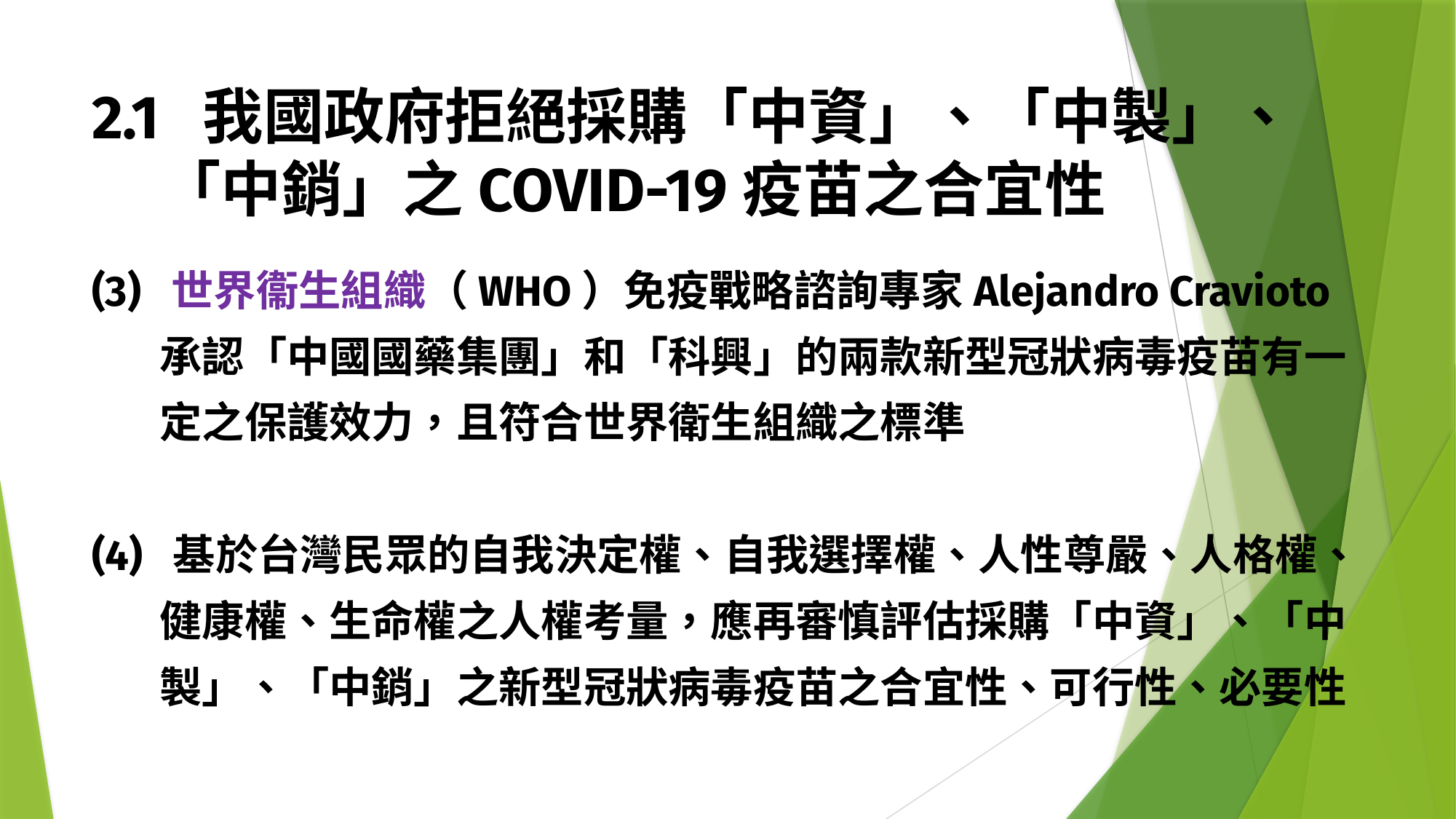

# 2.1  我國政府拒絕採購「中資」、「中製」、 「中銷」之COVID-19疫苗之合宜性
(3)  世界衞生組織（WHO）免疫戰略諮詢專家Alejandro Cravioto
      承認「中國國藥集團」和「科興」的兩款新型冠狀病毒疫苗有一
      定之保護效力，且符合世界衛生組織之標準

(4)  基於台灣民眾的自我決定權、自我選擇權、人性尊嚴、人格權、
      健康權、生命權之人權考量，應再審慎評估採購「中資」、「中
      製」、「中銷」之新型冠狀病毒疫苗之合宜性、可行性、必要性